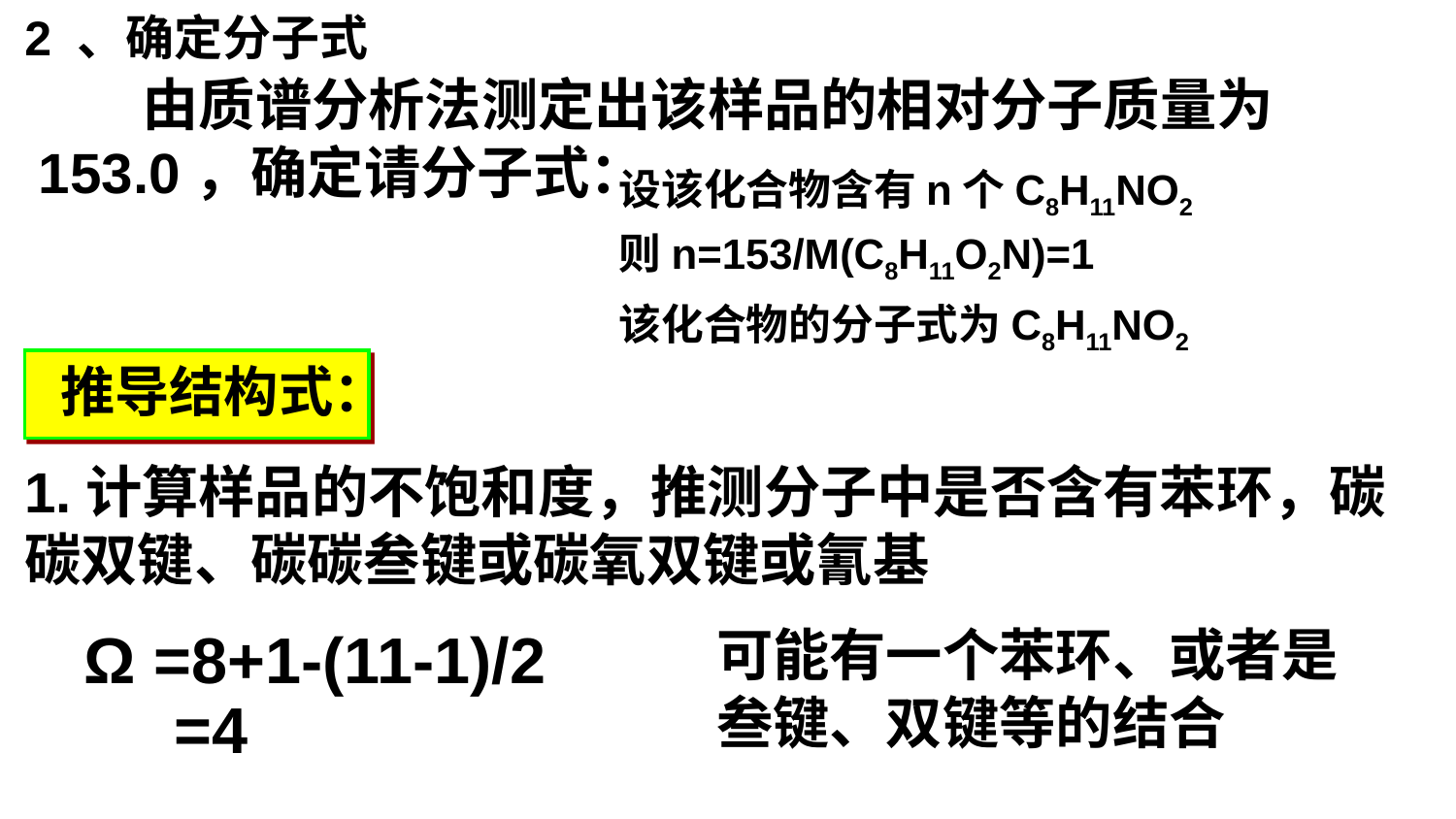

2 、确定分子式
       由质谱分析法测定出该样品的相对分子质量为153.0，确定请分子式：
设该化合物含有n个C8H11NO2
则n=153/M(C8H11O2N)=1
该化合物的分子式为C8H11NO2
推导结构式：
1.计算样品的不饱和度，推测分子中是否含有苯环，碳碳双键、碳碳叁键或碳氧双键或氰基
Ω =8+1-(11-1)/2
     =4
可能有一个苯环、或者是叁键、双键等的结合